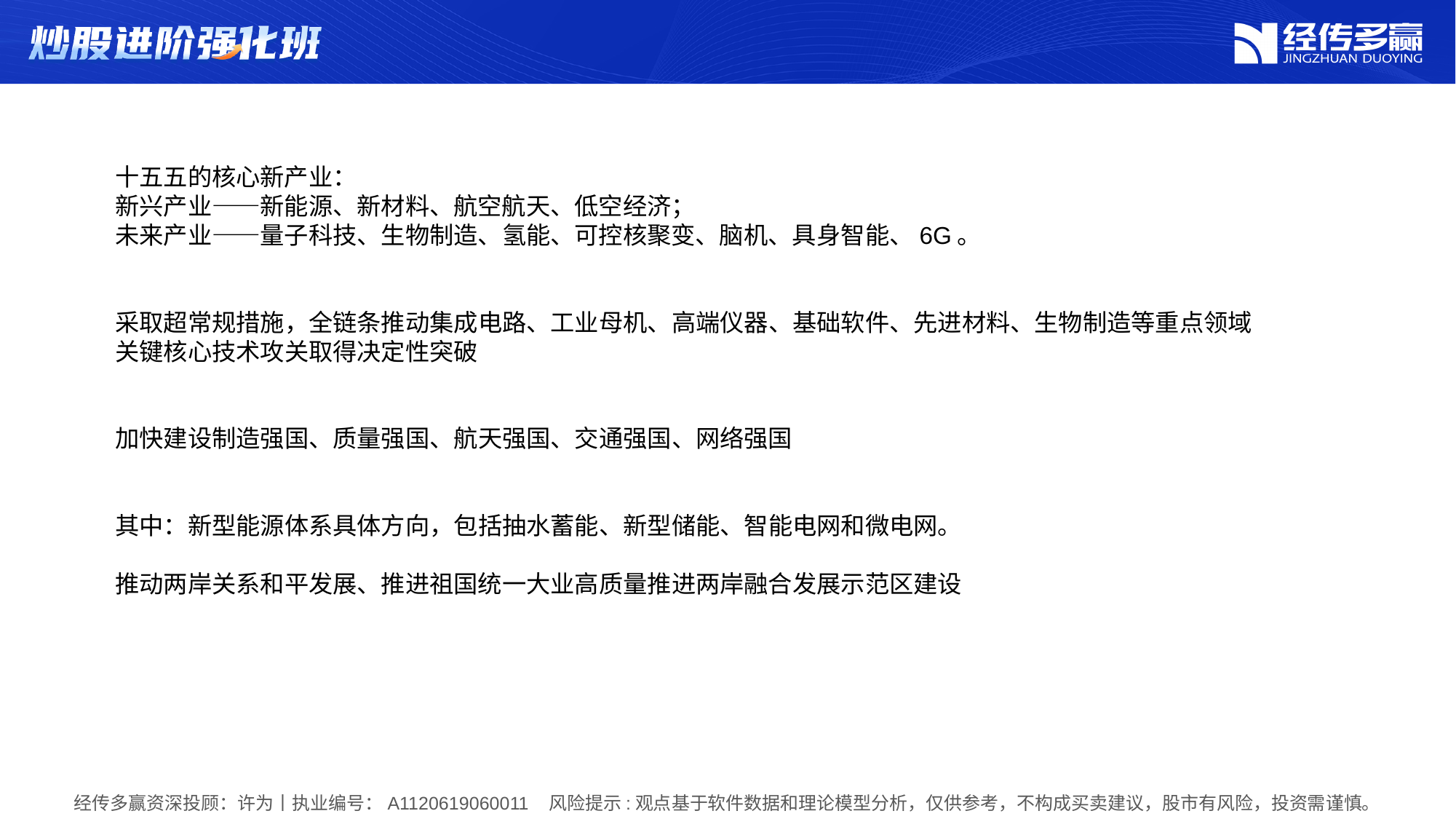

十五五的核心新产业：
新兴产业——新能源、新材料、航空航天、低空经济；
未来产业——量子科技、生物制造、氢能、可控核聚变、脑机、具身智能、6G。

采取超常规措施，全链条推动集成电路、工业母机、高端仪器、基础软件、先进材料、生物制造等重点领域关键核心技术攻关取得决定性突破

加快建设制造强国、质量强国、航天强国、交通强国、网络强国

其中：新型能源体系具体方向，包括抽水蓄能、新型储能、智能电网和微电网。

推动两岸关系和平发展、推进祖国统一大业高质量推进两岸融合发展示范区建设